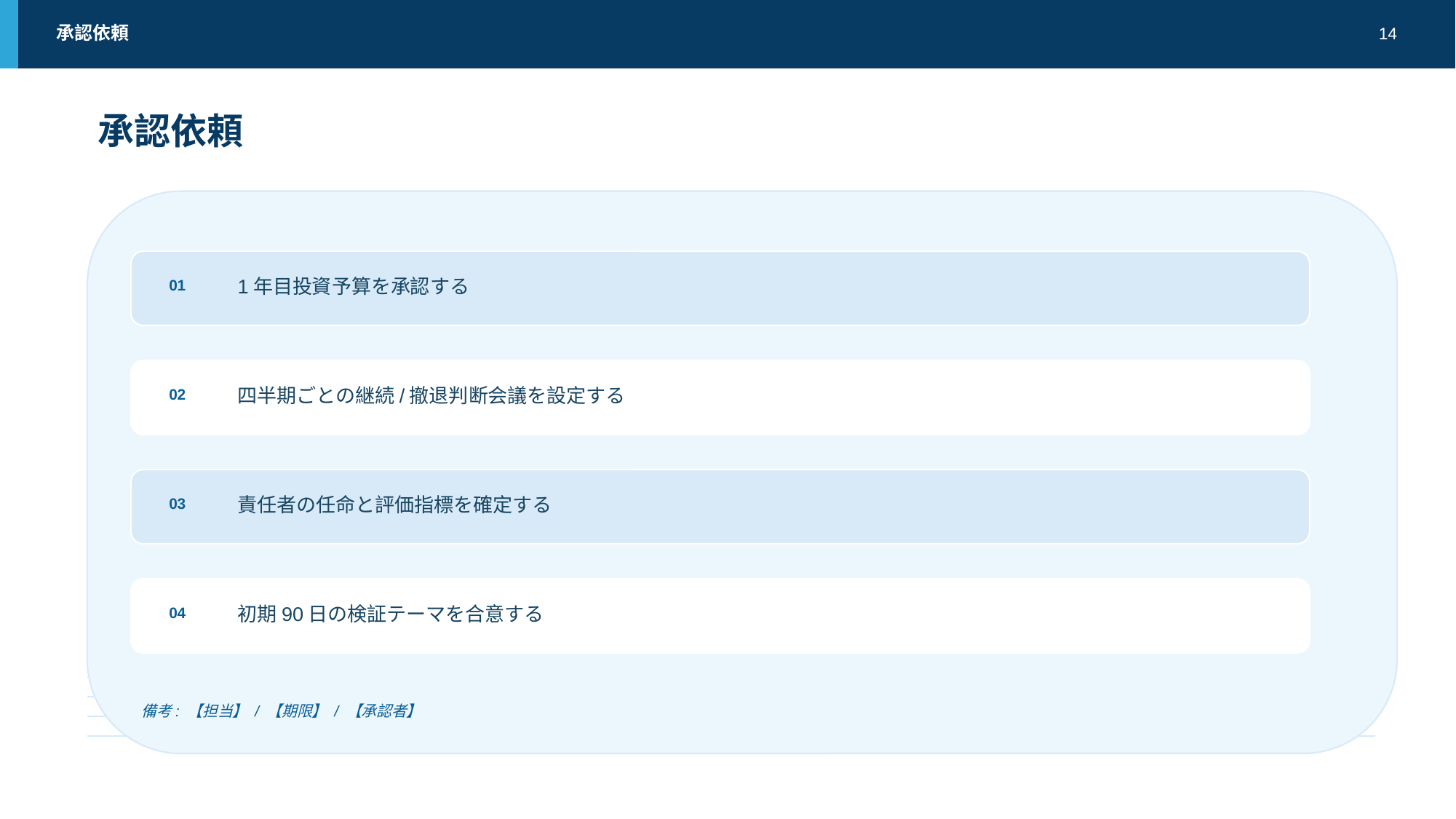

承認依頼
14
承認依頼

1年目投資予算を承認する
01

四半期ごとの継続/撤退判断会議を設定する
02

責任者の任命と評価指標を確定する
03

初期90日の検証テーマを合意する
04

備考: 【担当】 / 【期限】 / 【承認者】